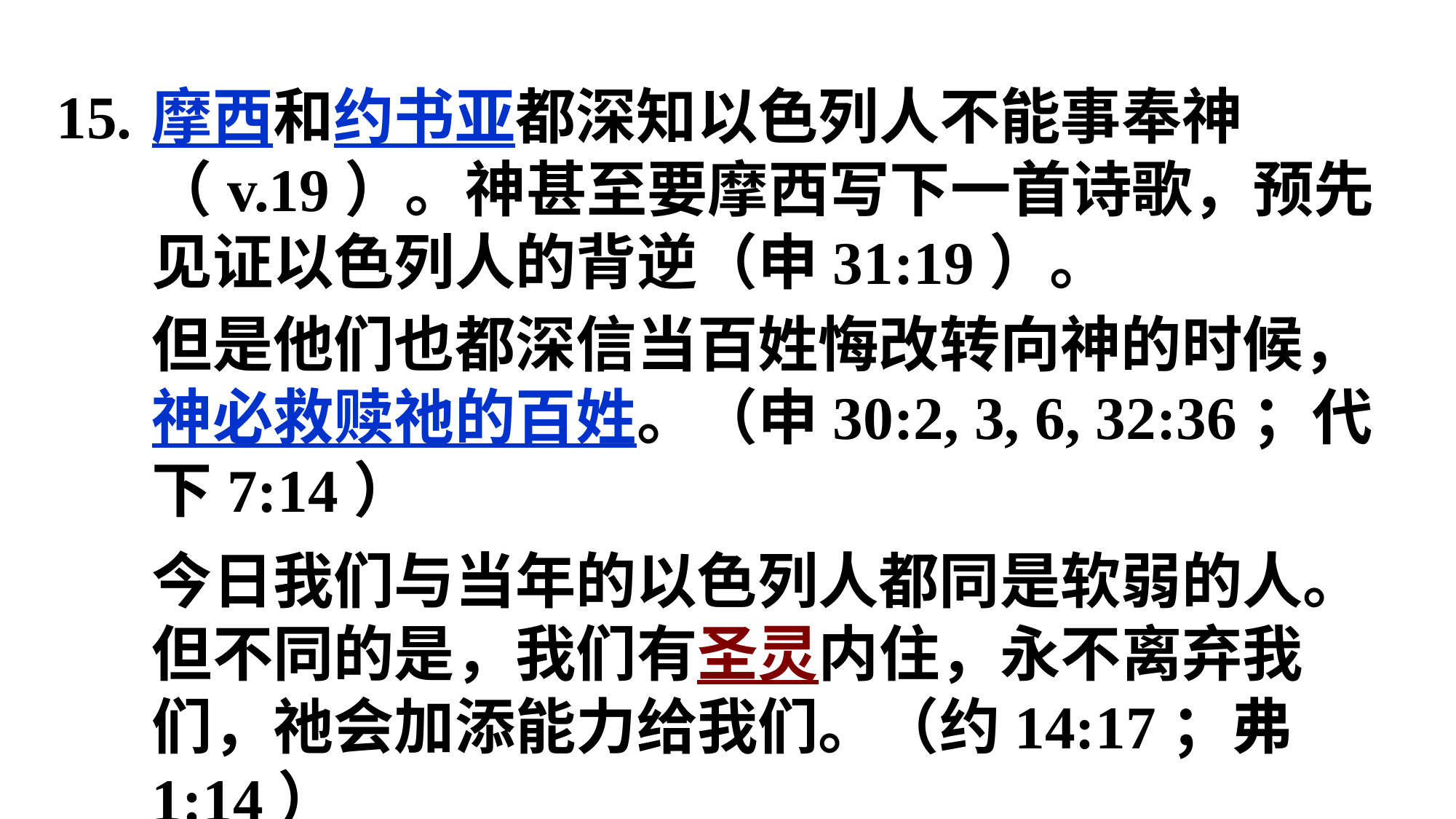

15.	摩西和约书亚都深知以色列人不能事奉神（v.19）。神甚至要摩西写下一首诗歌，预先见证以色列人的背逆（申31:19）。
	但是他们也都深信当百姓悔改转向神的时候，神必救赎祂的百姓。（申30:2, 3, 6, 32:36；代下7:14）
	今日我们与当年的以色列人都同是软弱的人。但不同的是，我们有圣灵内住，永不离弃我们，祂会加添能力给我们。（约14:17；弗1:14）